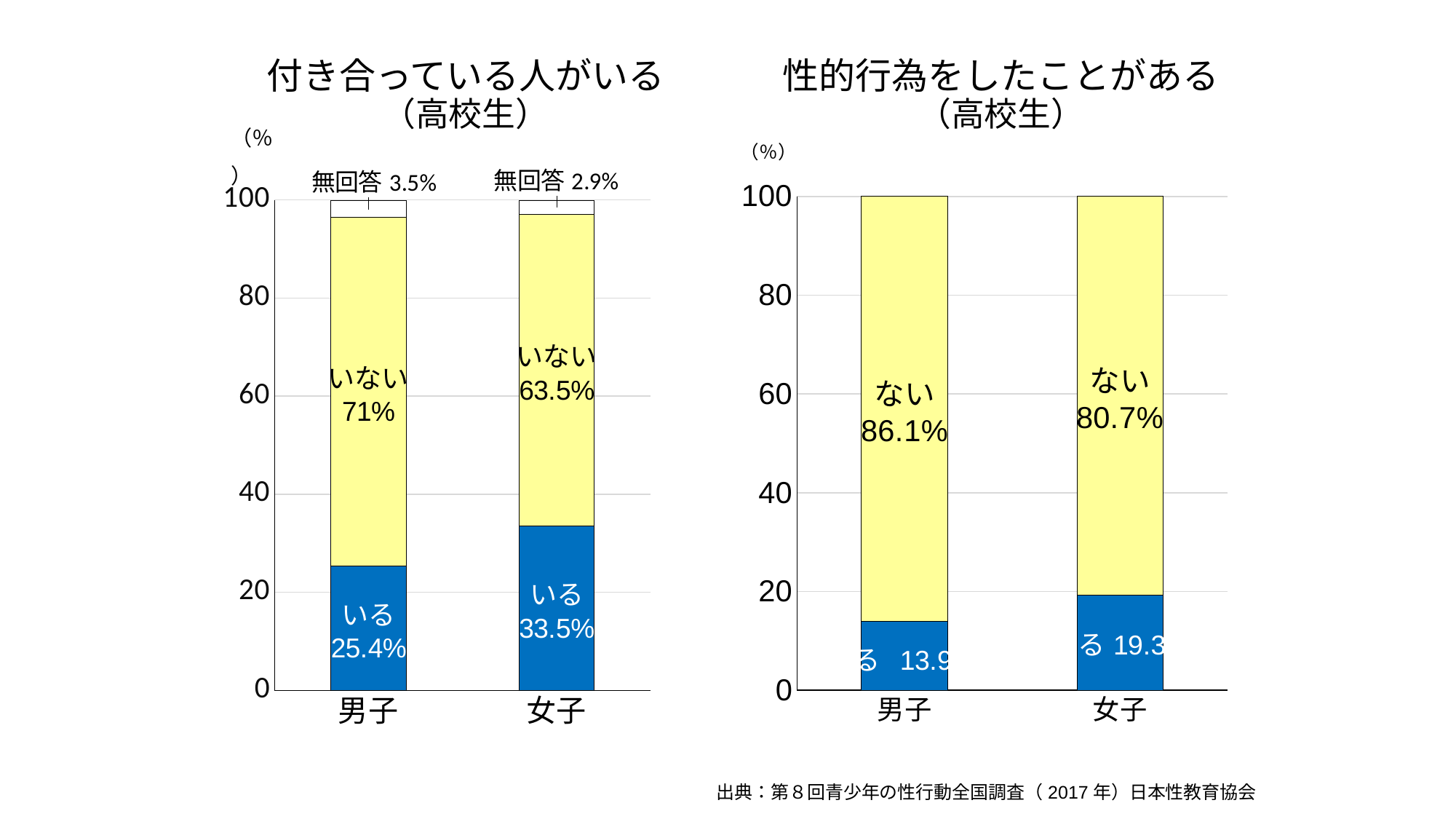

性的行為をしたことがある
（高校生）
（％）

### Chart

| Category | ある | ない |
|---|---|---|
| 男子 | 13.9 | 86.1 |
| 女子 | 19.3 | 80.7 |
付き合っている人がいる
（高校生）

### Chart

| Category | いる | いない | 無回答 |
|---|---|---|---|
| 男子 | 25.4 | 71.0 | 3.5 |
| 女子 | 33.5 | 63.5 | 2.9 |
（％）
出典：第８回青少年の性行動全国調査（2017年）日本性教育協会